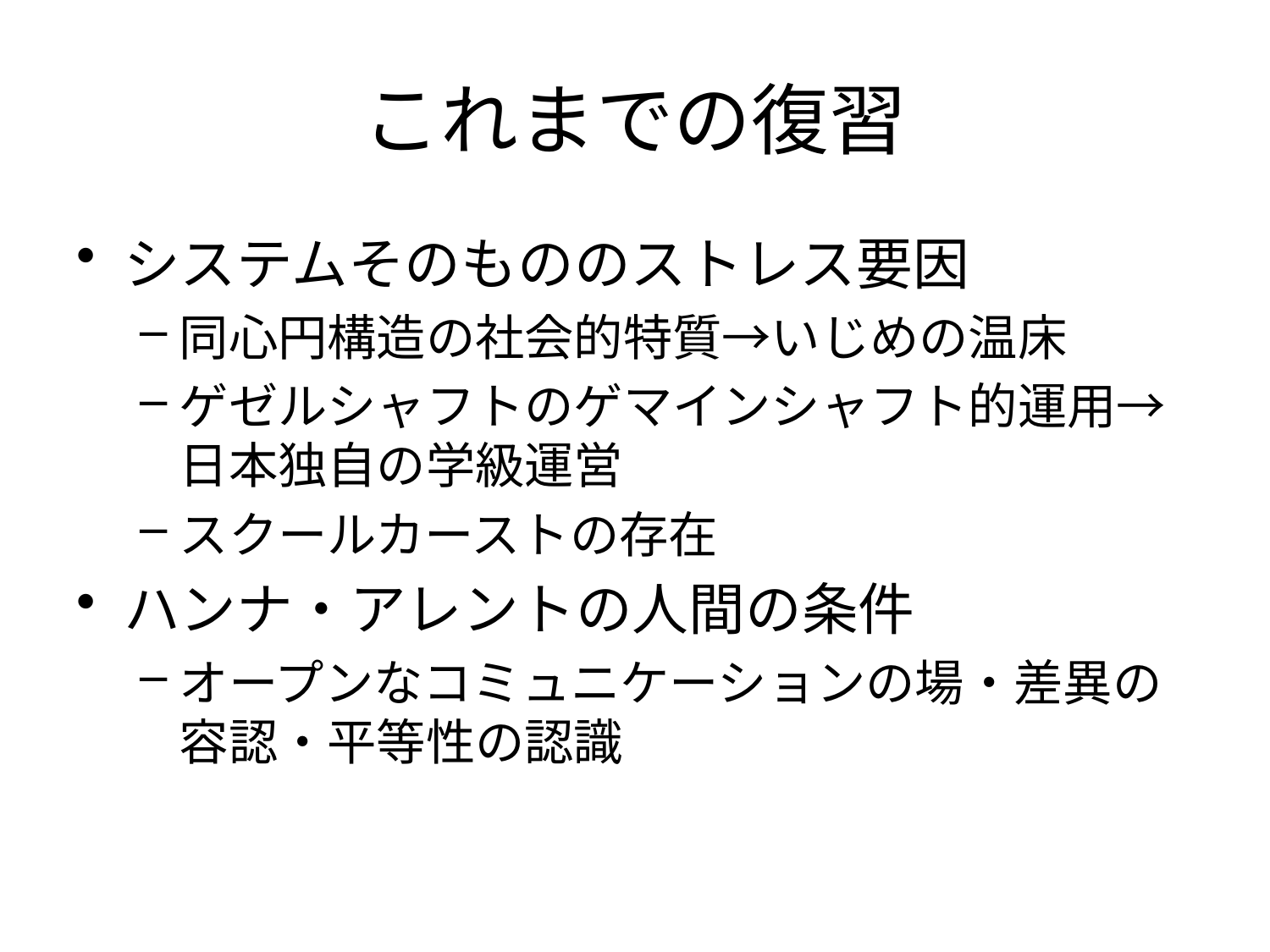

# これまでの復習
システムそのもののストレス要因
同心円構造の社会的特質→いじめの温床
ゲゼルシャフトのゲマインシャフト的運用→日本独自の学級運営
スクールカーストの存在
ハンナ・アレントの人間の条件
オープンなコミュニケーションの場・差異の容認・平等性の認識